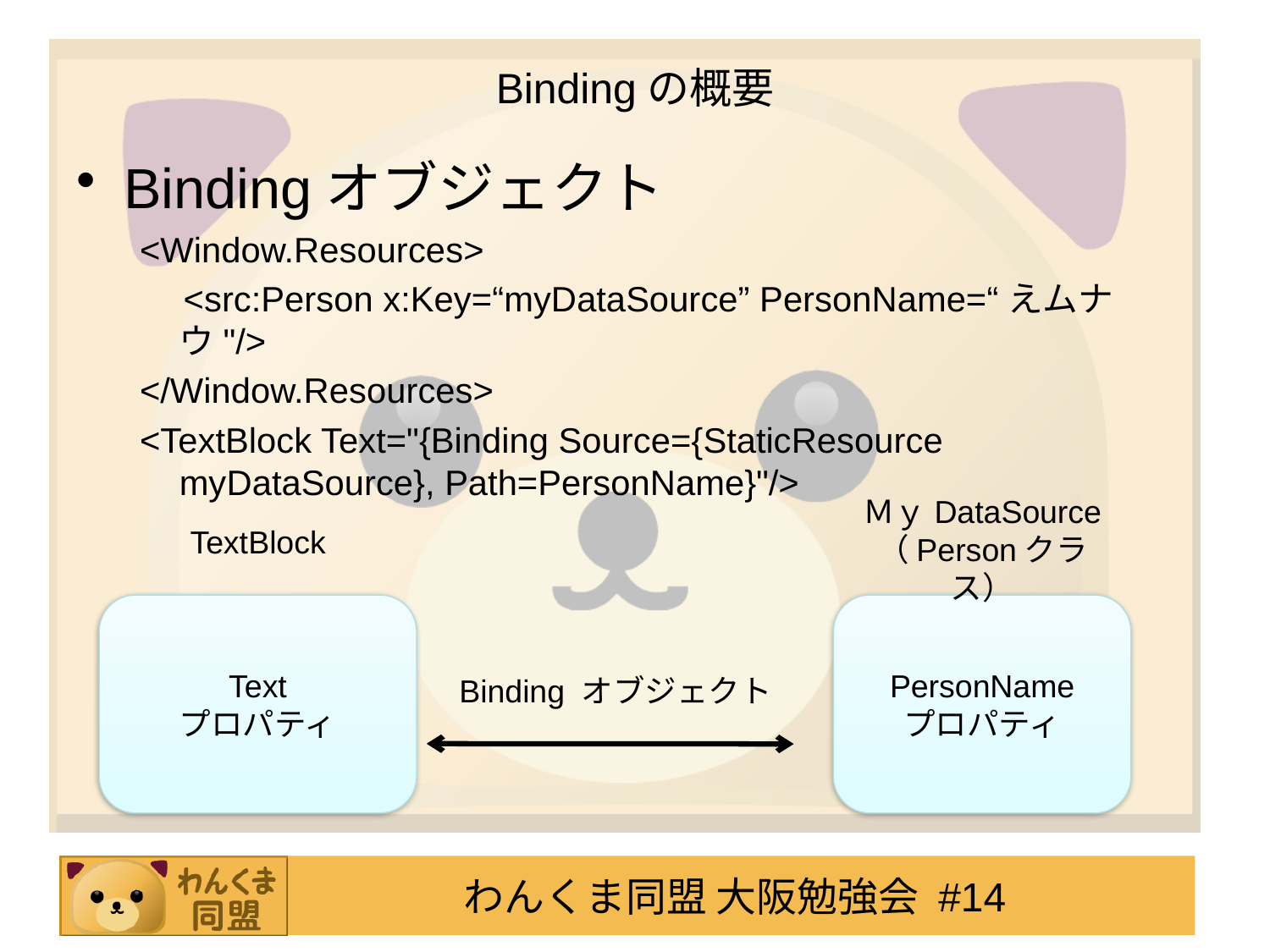

# Bindingの概要
Bindingオブジェクト
<Window.Resources>
　<src:Person x:Key=“myDataSource” PersonName=“えムナウ"/>
</Window.Resources>
<TextBlock Text="{Binding Source={StaticResource myDataSource}, Path=PersonName}"/>

ＭｙDataSource
（Personクラス）
TextBlock
Text
プロパティ
PersonName
プロパティ
Binding オブジェクト